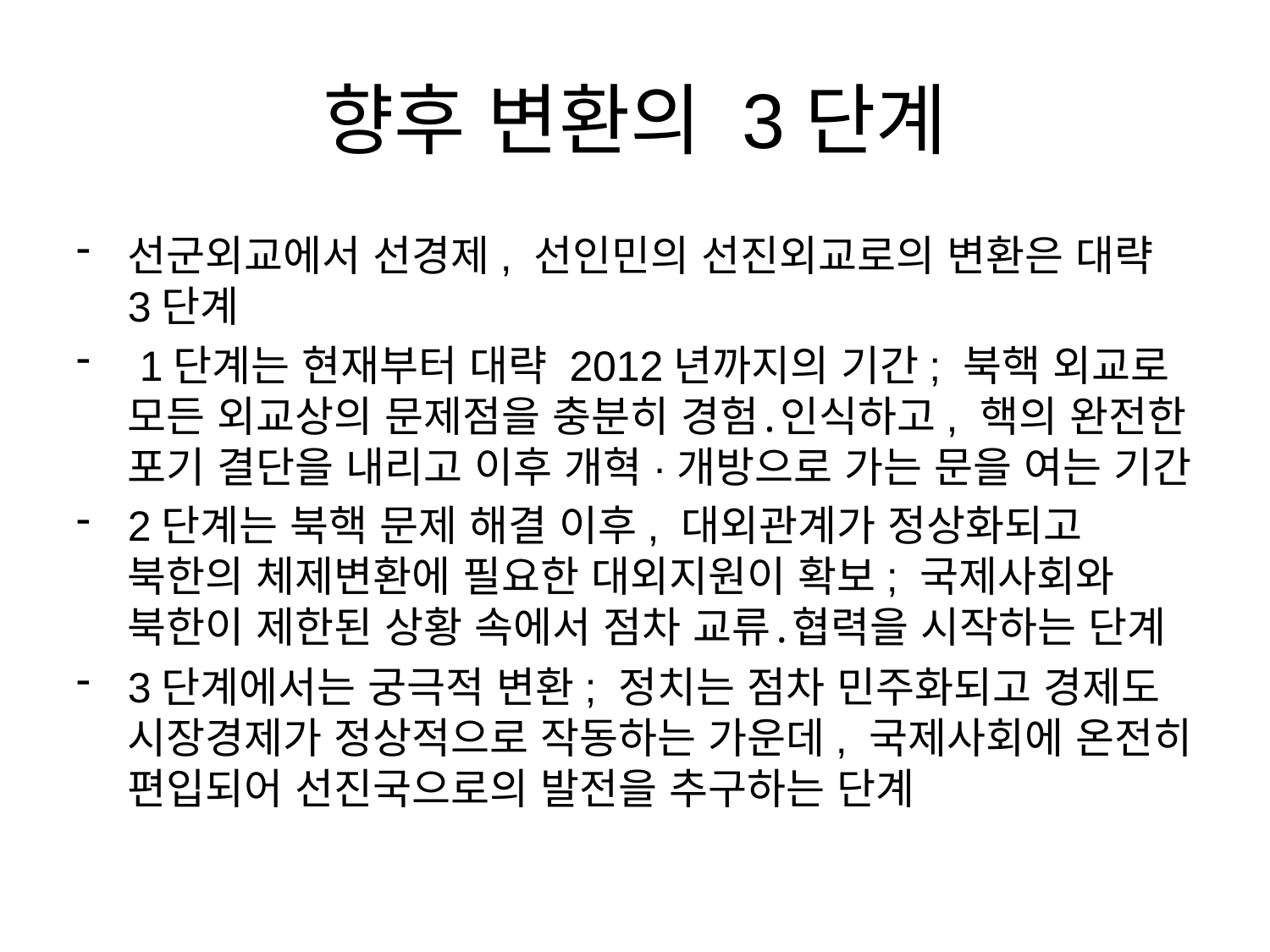

# 향후 변환의 3단계
선군외교에서 선경제, 선인민의 선진외교로의 변환은 대략 3단계
 1단계는 현재부터 대략 2012년까지의 기간; 북핵 외교로 모든 외교상의 문제점을 충분히 경험․인식하고, 핵의 완전한 포기 결단을 내리고 이후 개혁·개방으로 가는 문을 여는 기간
2단계는 북핵 문제 해결 이후, 대외관계가 정상화되고 북한의 체제변환에 필요한 대외지원이 확보; 국제사회와 북한이 제한된 상황 속에서 점차 교류․협력을 시작하는 단계
3단계에서는 궁극적 변환; 정치는 점차 민주화되고 경제도 시장경제가 정상적으로 작동하는 가운데, 국제사회에 온전히 편입되어 선진국으로의 발전을 추구하는 단계